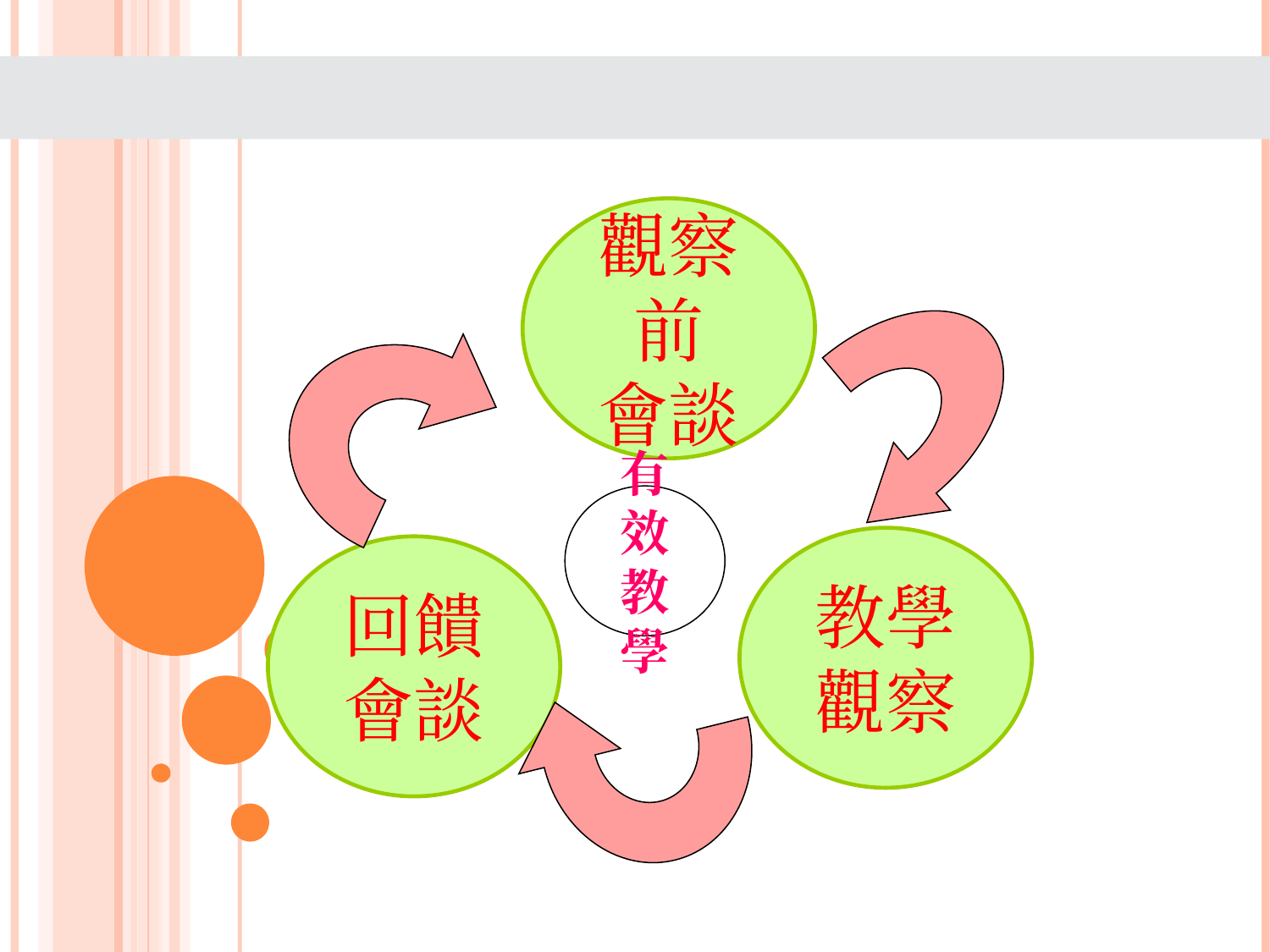

觀察前
會談

教學
觀察
回饋
會談

有效
教學